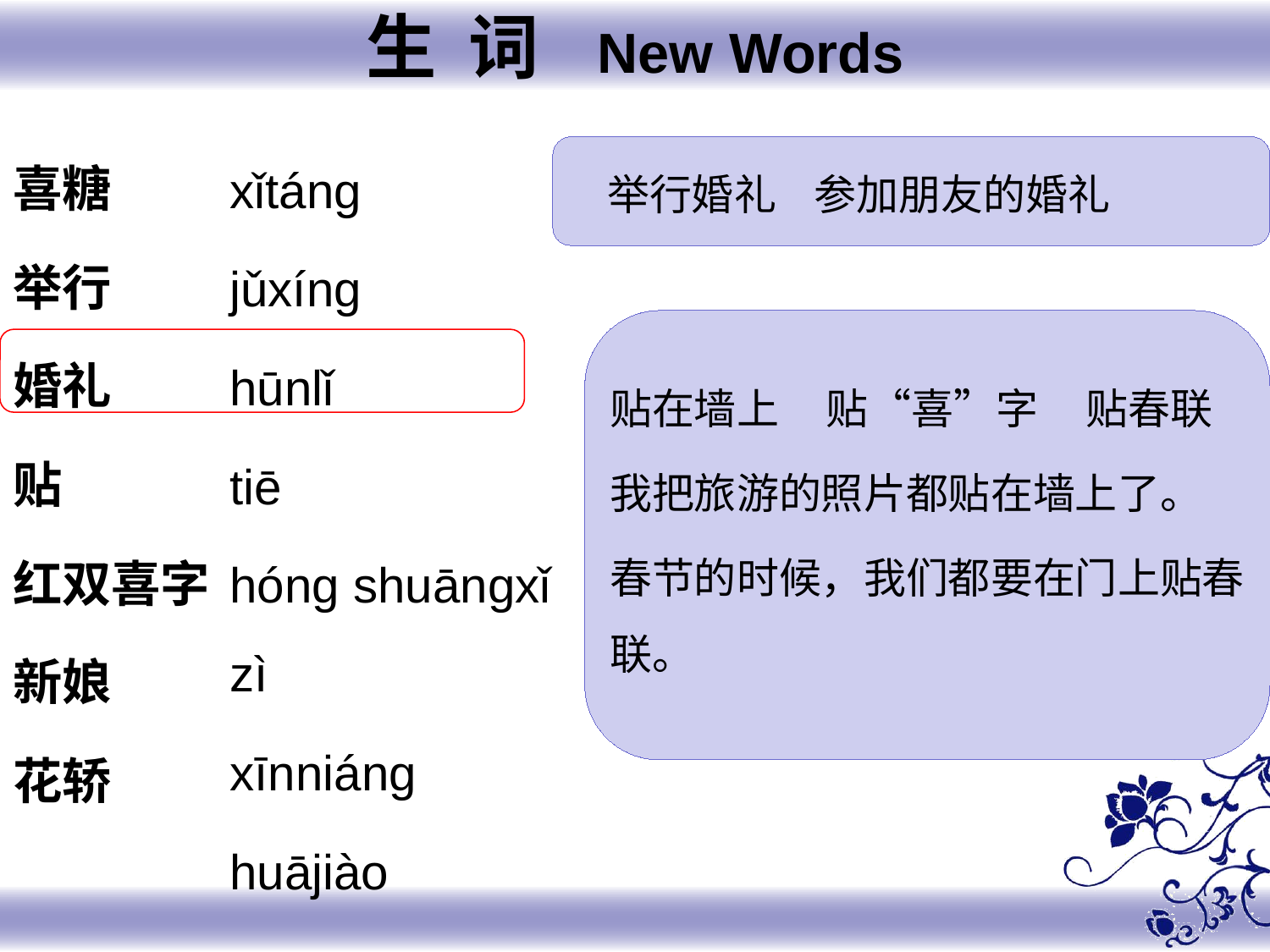

生  词   New Words
喜糖
举行
婚礼
贴
红双喜字
新娘
花轿
xǐtáng
jǔxíng
hūnlǐ
tiē
hóng shuāngxǐ zì
xīnniáng
huājiào

举行婚礼    参加朋友的婚礼

贴在墙上     贴“喜”字     贴春联
我把旅游的照片都贴在墙上了。
春节的时候，我们都要在门上贴春联。